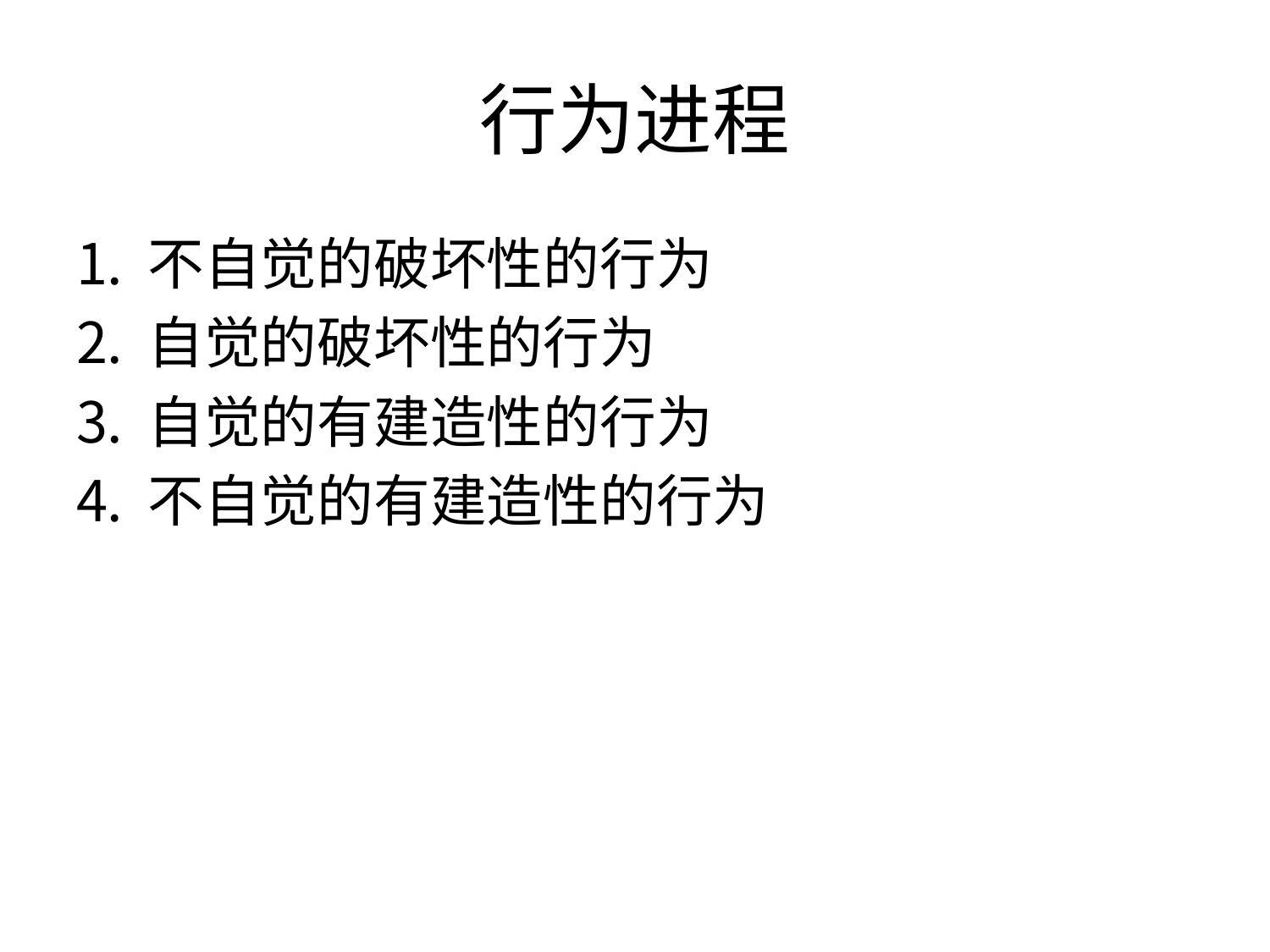

# 行为进程
不自觉的破坏性的行为
自觉的破坏性的行为
自觉的有建造性的行为
不自觉的有建造性的行为